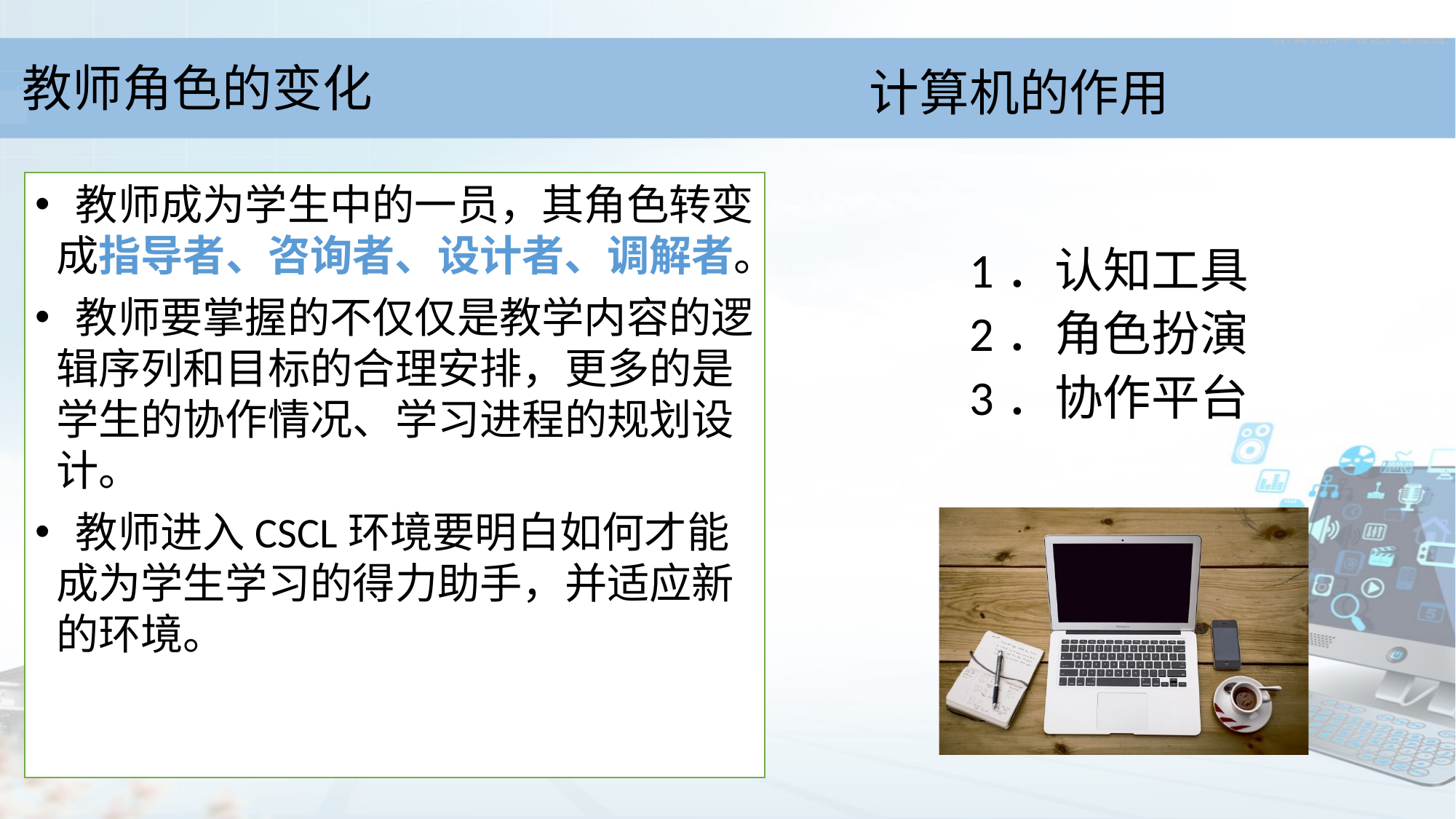

# 教师角色的变化
计算机的作用
 教师成为学生中的一员，其角色转变成指导者、咨询者、设计者、调解者。
 教师要掌握的不仅仅是教学内容的逻辑序列和目标的合理安排，更多的是学生的协作情况、学习进程的规划设计。
 教师进入CSCL环境要明白如何才能成为学生学习的得力助手，并适应新的环境。

1．认知工具
2．角色扮演
3．协作平台